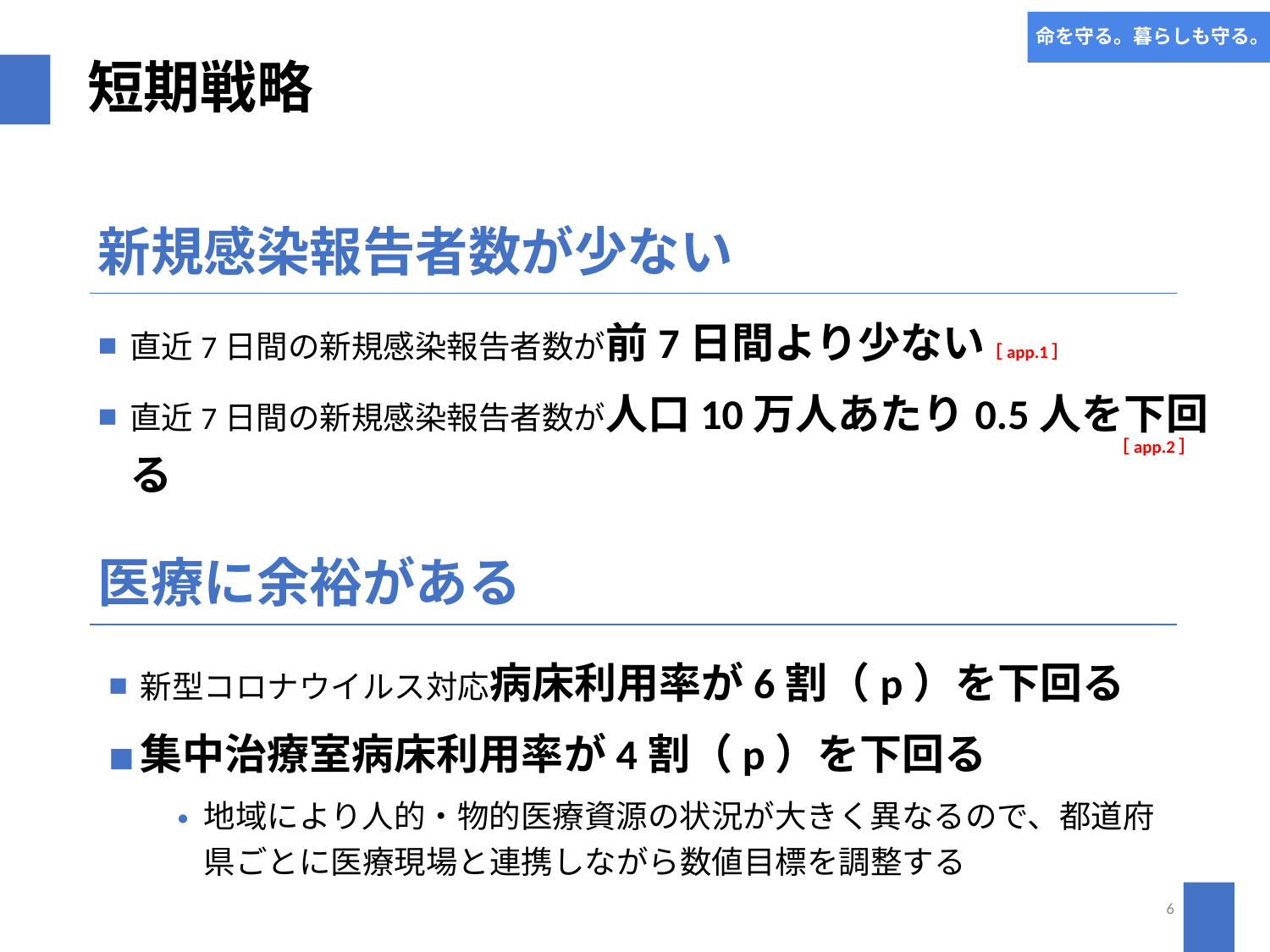

# 命を守る。暮らしも守る。
短期戦略
新規感染報告者数が少ない
直近7日間の新規感染報告者数が前7日間より少ない［app.1］
直近7日間の新規感染報告者数が人口10万人あたり0.5人を下回る

［app.2］
医療に余裕がある
新型コロナウイルス対応病床利用率が6割（p）を下回る
集中治療室病床利用率が4割（p）を下回る
地域により人的・物的医療資源の状況が大きく異なるので、都道府県ごとに医療現場と連携しながら数値目標を調整する
6